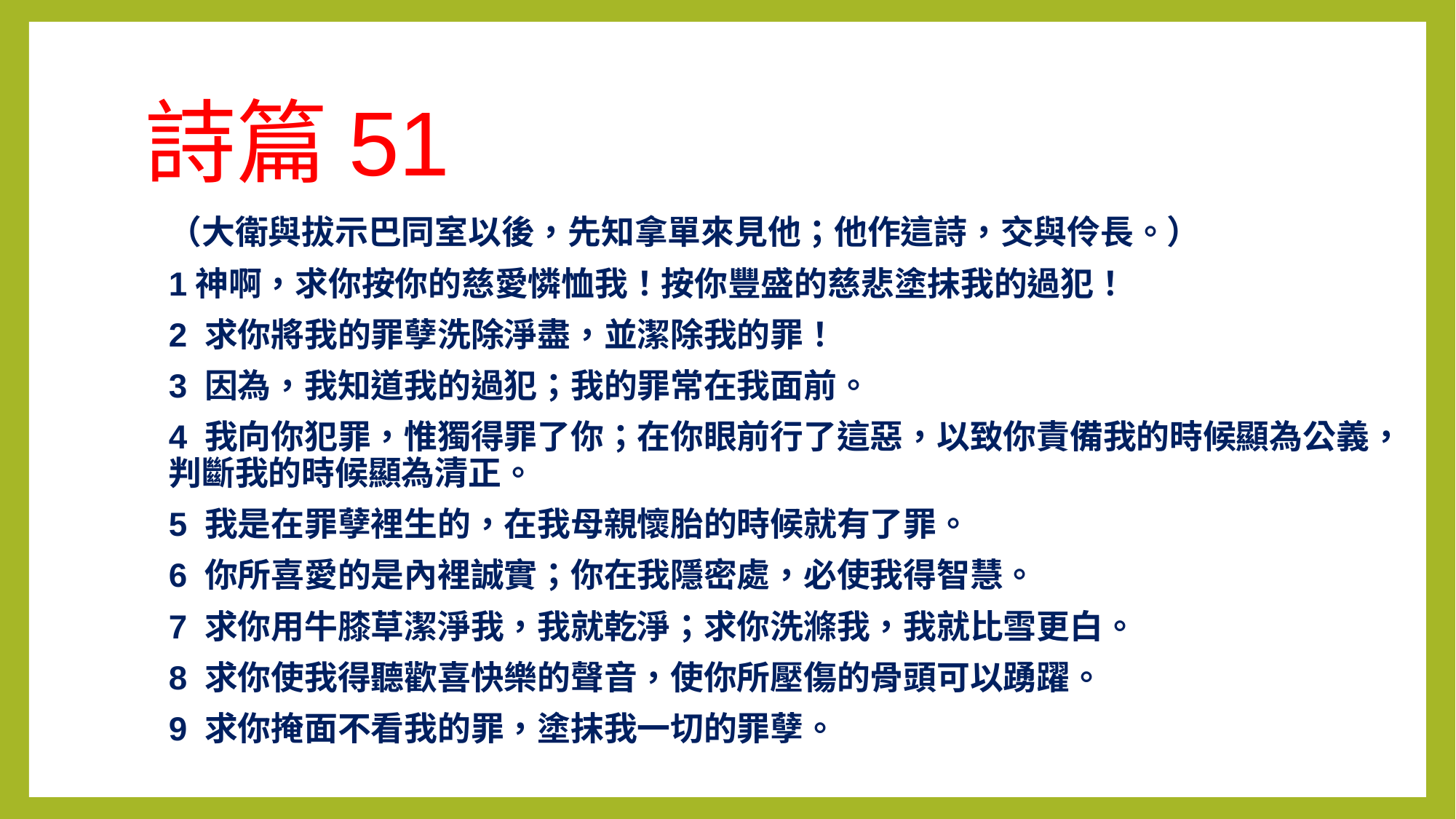

# 詩篇51
（大衛與拔示巴同室以後，先知拿單來見他；他作這詩，交與伶長。）
1神啊，求你按你的慈愛憐恤我！按你豐盛的慈悲塗抹我的過犯！
2 求你將我的罪孽洗除淨盡，並潔除我的罪！
3 因為，我知道我的過犯；我的罪常在我面前。
4 我向你犯罪，惟獨得罪了你；在你眼前行了這惡，以致你責備我的時候顯為公義，判斷我的時候顯為清正。
5 我是在罪孽裡生的，在我母親懷胎的時候就有了罪。
6 你所喜愛的是內裡誠實；你在我隱密處，必使我得智慧。
7 求你用牛膝草潔淨我，我就乾淨；求你洗滌我，我就比雪更白。
8 求你使我得聽歡喜快樂的聲音，使你所壓傷的骨頭可以踴躍。
9 求你掩面不看我的罪，塗抹我一切的罪孽。